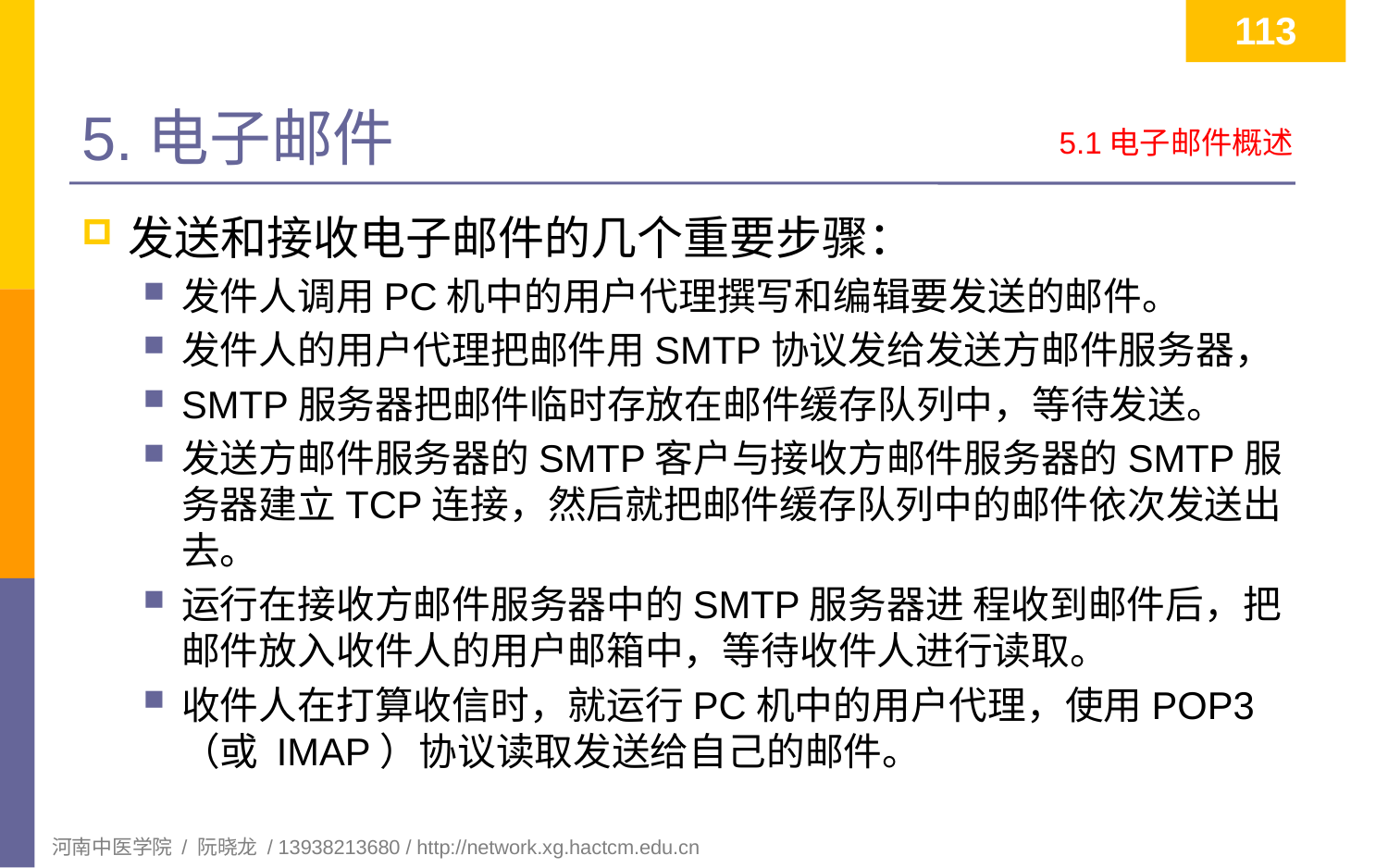

113
# 5.电子邮件
5.1电子邮件概述
发送和接收电子邮件的几个重要步骤：
发件人调用PC机中的用户代理撰写和编辑要发送的邮件。
发件人的用户代理把邮件用SMTP协议发给发送方邮件服务器，
SMTP服务器把邮件临时存放在邮件缓存队列中，等待发送。
发送方邮件服务器的SMTP客户与接收方邮件服务器的SMTP服务器建立TCP连接，然后就把邮件缓存队列中的邮件依次发送出去。
运行在接收方邮件服务器中的SMTP服务器进 程收到邮件后，把邮件放入收件人的用户邮箱中，等待收件人进行读取。
收件人在打算收信时，就运行PC机中的用户代理，使用POP3（或 IMAP）协议读取发送给自己的邮件。